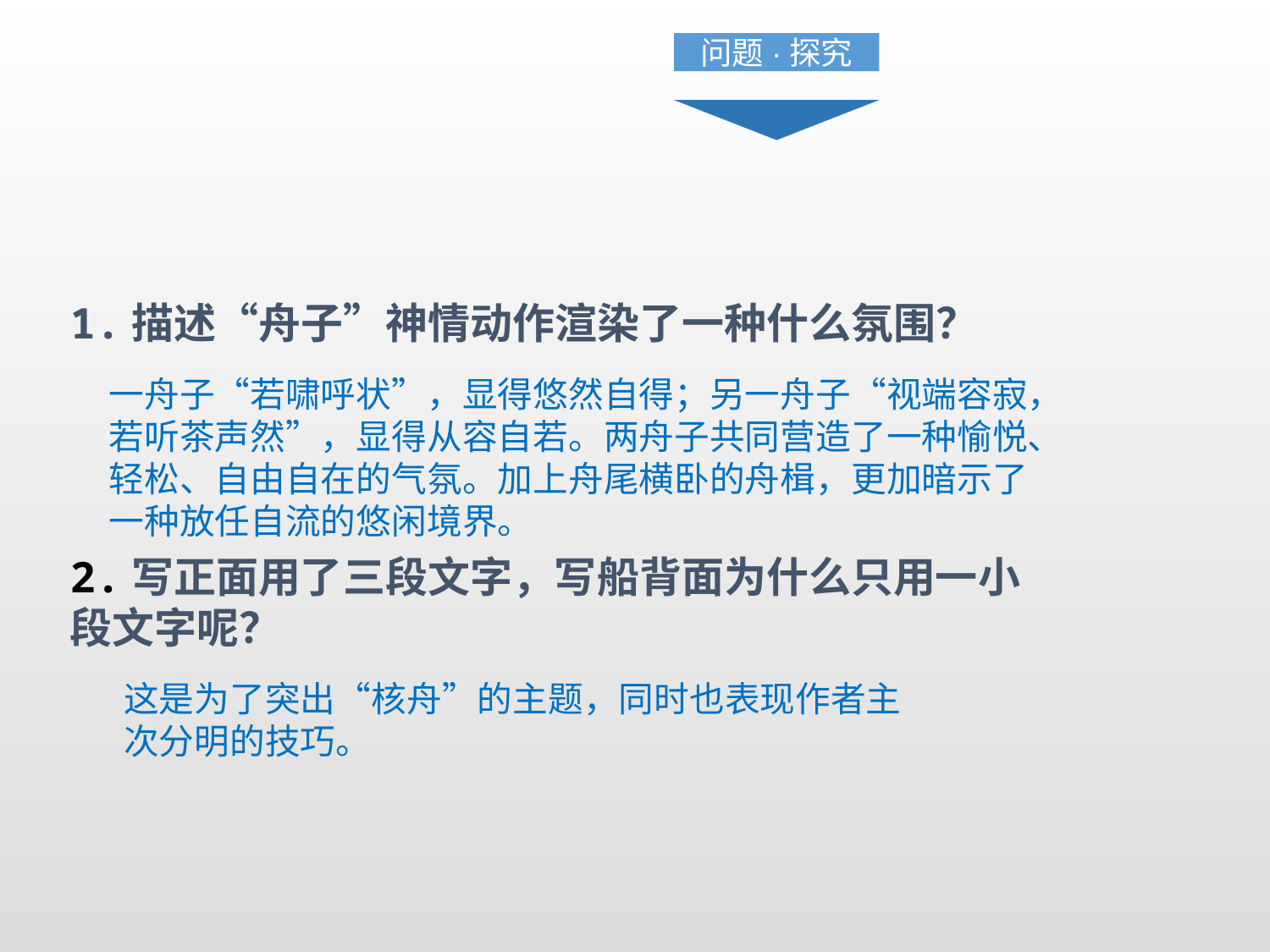

问题·探究

1.描述“舟子”神情动作渲染了一种什么氛围？

2.写正面用了三段文字，写船背面为什么只用一小段文字呢？
一舟子“若啸呼状”，显得悠然自得；另一舟子“视端容寂，若听茶声然”，显得从容自若。两舟子共同营造了一种愉悦、轻松、自由自在的气氛。加上舟尾横卧的舟楫，更加暗示了一种放任自流的悠闲境界。
这是为了突出“核舟”的主题，同时也表现作者主次分明的技巧。